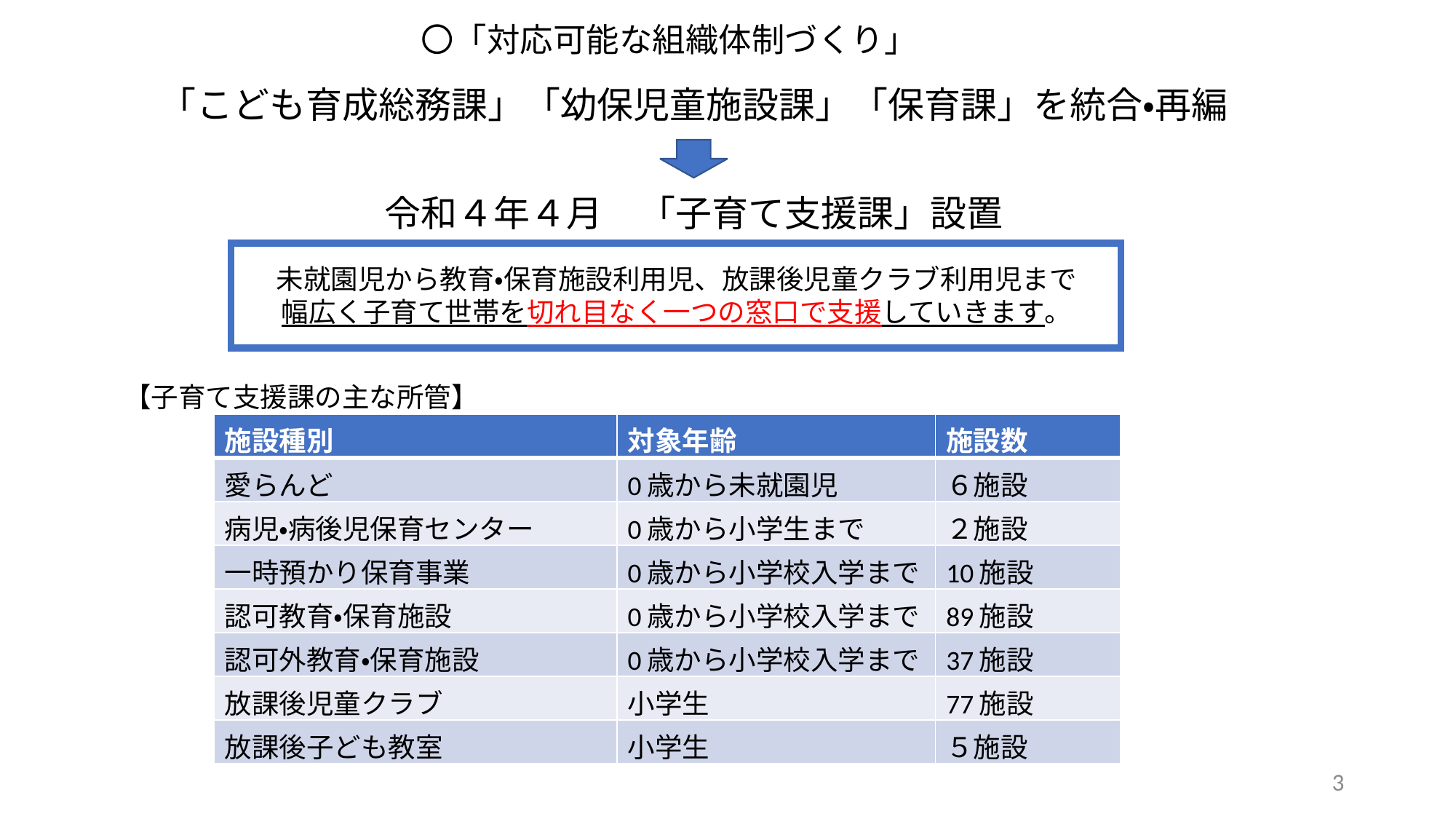

〇「対応可能な組織体制づくり」
「こども育成総務課」「幼保児童施設課」「保育課」を統合・再編

令和４年４月　「子育て支援課」設置

未就園児から教育・保育施設利用児、放課後児童クラブ利用児まで
幅広く子育て世帯を切れ目なく一つの窓口で支援していきます。
【子育て支援課の主な所管】
| 施設種別 | 対象年齢 | 施設数 |
| --- | --- | --- |
| 愛らんど | 0歳から未就園児 | ６施設 |
| 病児・病後児保育センター | 0歳から小学生まで | ２施設 |
| 一時預かり保育事業 | 0歳から小学校入学まで | 10施設 |
| 認可教育・保育施設 | 0歳から小学校入学まで | 89施設 |
| 認可外教育・保育施設 | 0歳から小学校入学まで | 37施設 |
| 放課後児童クラブ | 小学生 | 77施設 |
| 放課後子ども教室 | 小学生 | ５施設 |
3